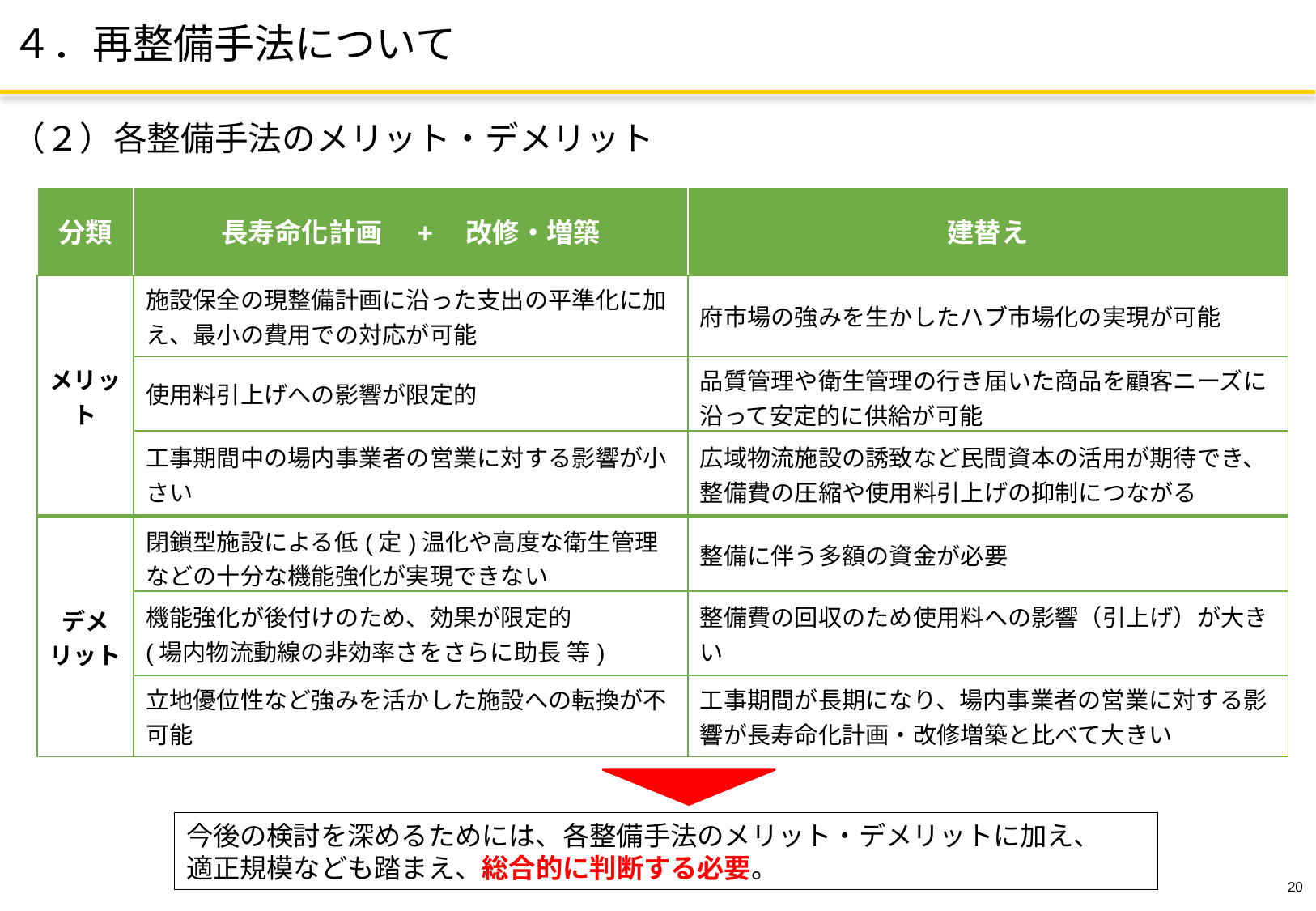

４．再整備手法について
（２）各整備手法のメリット・デメリット
| 分類 | 長寿命化計画　+　改修・増築 | 建替え |
| --- | --- | --- |
| メリット | 施設保全の現整備計画に沿った支出の平準化に加え、最小の費用での対応が可能 | 府市場の強みを生かしたハブ市場化の実現が可能 |
|  | 使用料引上げへの影響が限定的 | 品質管理や衛生管理の行き届いた商品を顧客ニーズに沿って安定的に供給が可能 |
|  | 工事期間中の場内事業者の営業に対する影響が小さい | 広域物流施設の誘致など民間資本の活用が期待でき、整備費の圧縮や使用料引上げの抑制につながる |
| デメリット | 閉鎖型施設による低(定)温化や高度な衛生管理などの十分な機能強化が実現できない | 整備に伴う多額の資金が必要 |
|  | 機能強化が後付けのため、効果が限定的 (場内物流動線の非効率さをさらに助長 等) | 整備費の回収のため使用料への影響（引上げ）が大きい |
|  | 立地優位性など強みを活かした施設への転換が不可能 | 工事期間が長期になり、場内事業者の営業に対する影響が長寿命化計画・改修増築と比べて大きい |

今後の検討を深めるためには、各整備手法のメリット・デメリットに加え、
適正規模なども踏まえ、総合的に判断する必要。
20